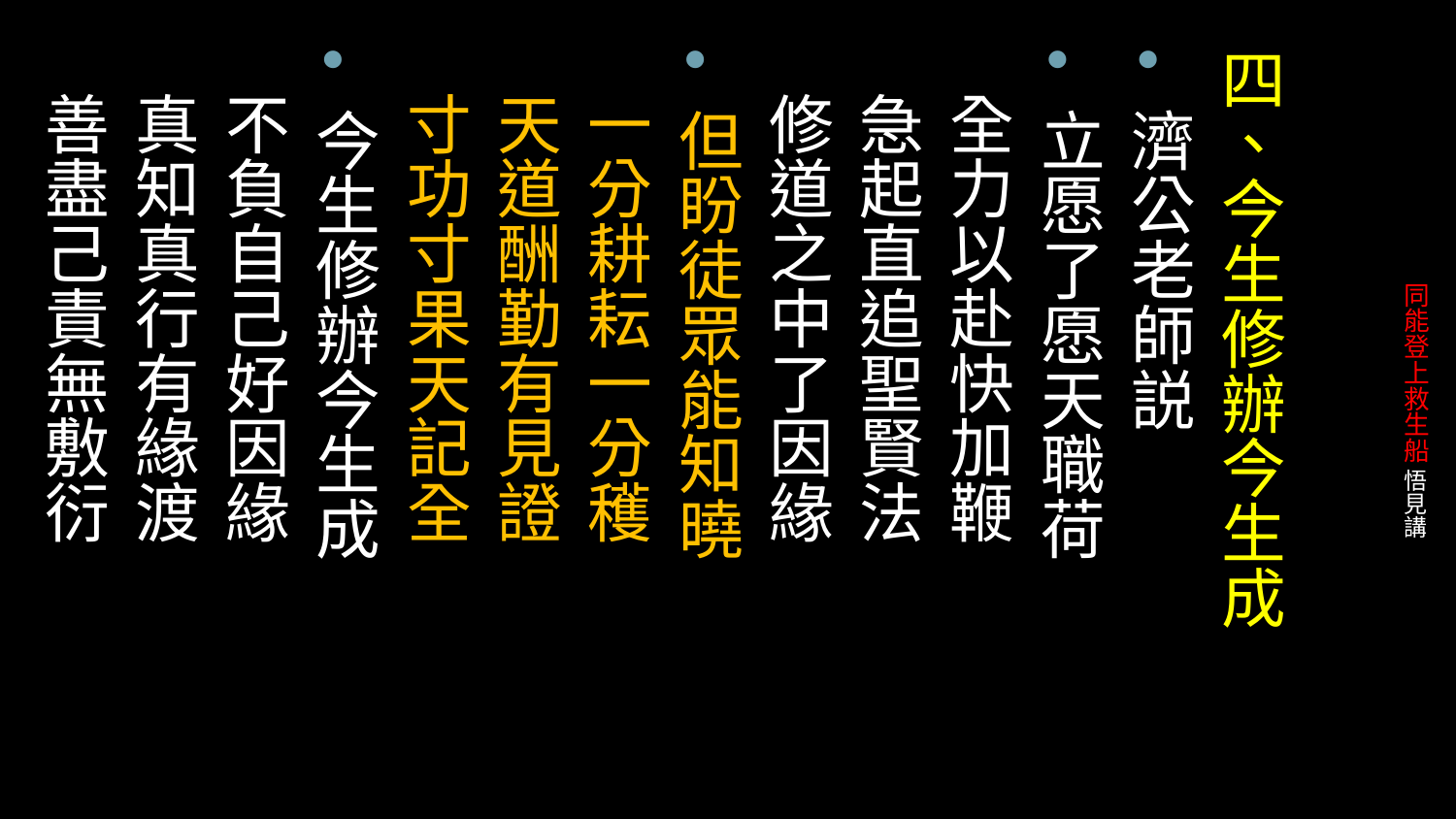

四、今生修辦今生成
濟公老師説
立愿了愿天職荷
  全力以赴快加鞭
  急起直追聖賢法
  修道之中了因緣
但盼徒眾能知曉
  一分耕耘一分穫
  天道酬勤有見證
  寸功寸果天記全
今生修辦今生成
  不負自己好因緣
  真知真行有緣渡
  善盡己責無敷衍
# 同能登上救生船 悟見講